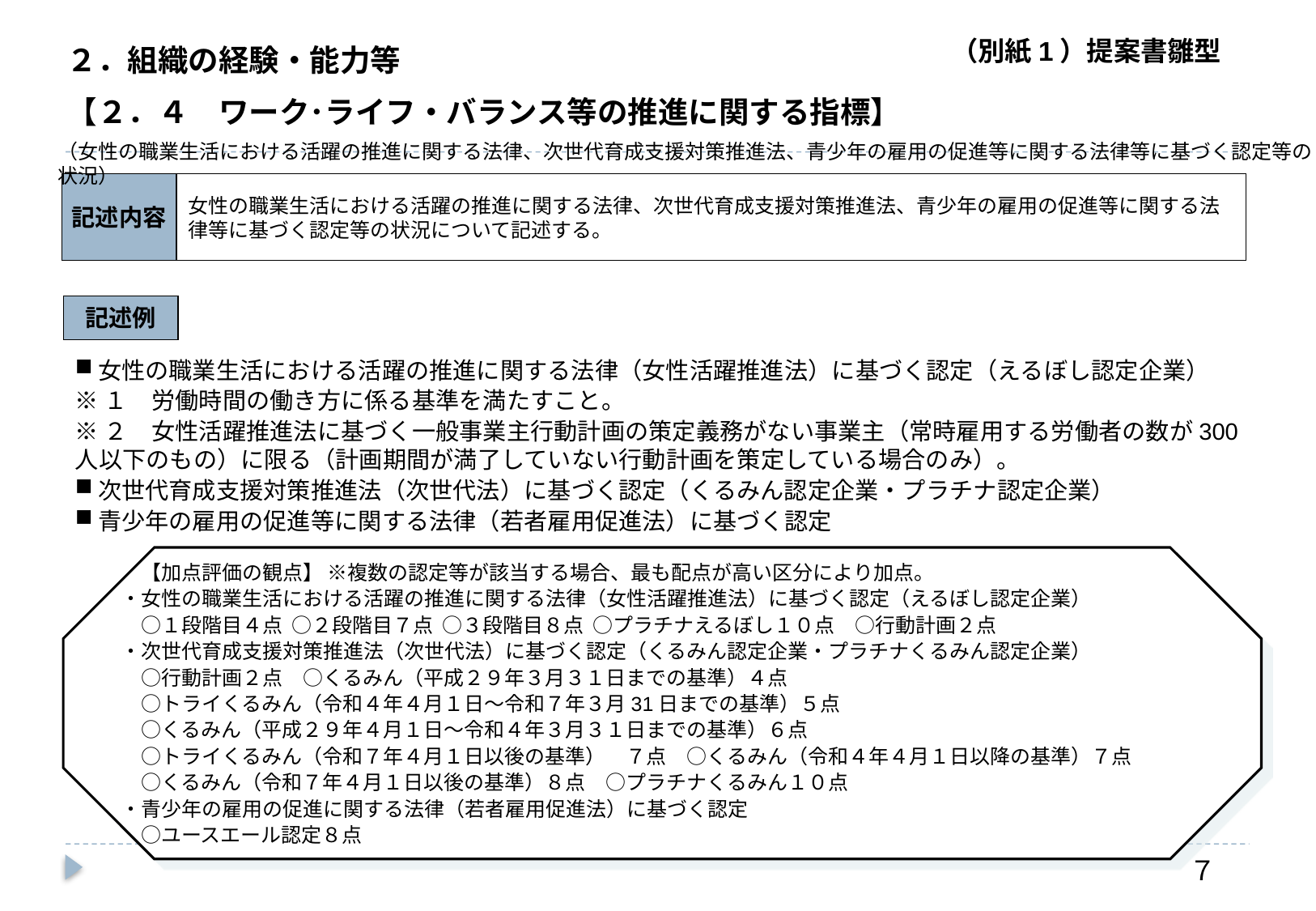

２．組織の経験・能力等
【２．４　ワーク･ライフ・バランス等の推進に関する指標】
（女性の職業生活における活躍の推進に関する法律、次世代育成支援対策推進法、青少年の雇用の促進等に関する法律等に基づく認定等の状況）
記述内容
女性の職業生活における活躍の推進に関する法律、次世代育成支援対策推進法、青少年の雇用の促進等に関する法律等に基づく認定等の状況について記述する。
記述例
女性の職業生活における活躍の推進に関する法律（女性活躍推進法）に基づく認定（えるぼし認定企業）
※１　労働時間の働き方に係る基準を満たすこと。
※２　女性活躍推進法に基づく一般事業主行動計画の策定義務がない事業主（常時雇用する労働者の数が300人以下のもの）に限る（計画期間が満了していない行動計画を策定している場合のみ）。
次世代育成支援対策推進法（次世代法）に基づく認定（くるみん認定企業・プラチナ認定企業）
青少年の雇用の促進等に関する法律（若者雇用促進法）に基づく認定
　【加点評価の観点】 ※複数の認定等が該当する場合、最も配点が高い区分により加点。
・女性の職業生活における活躍の推進に関する法律（女性活躍推進法）に基づく認定（えるぼし認定企業）
　○１段階目４点  ○２段階目７点  ○３段階目８点  ○プラチナえるぼし１０点　○行動計画２点
・次世代育成支援対策推進法（次世代法）に基づく認定（くるみん認定企業・プラチナくるみん認定企業）
　○行動計画２点　○くるみん（平成２９年３月３１日までの基準）４点
　○トライくるみん（令和４年４月１日～令和７年３月31日までの基準）５点
　○くるみん（平成２９年４月１日～令和４年３月３１日までの基準）６点
　○トライくるみん（令和７年４月１日以後の基準）　７点　○くるみん（令和４年４月１日以降の基準）７点
　○くるみん（令和７年４月１日以後の基準）８点　○プラチナくるみん１０点
・青少年の雇用の促進に関する法律（若者雇用促進法）に基づく認定
　○ユースエール認定８点
７